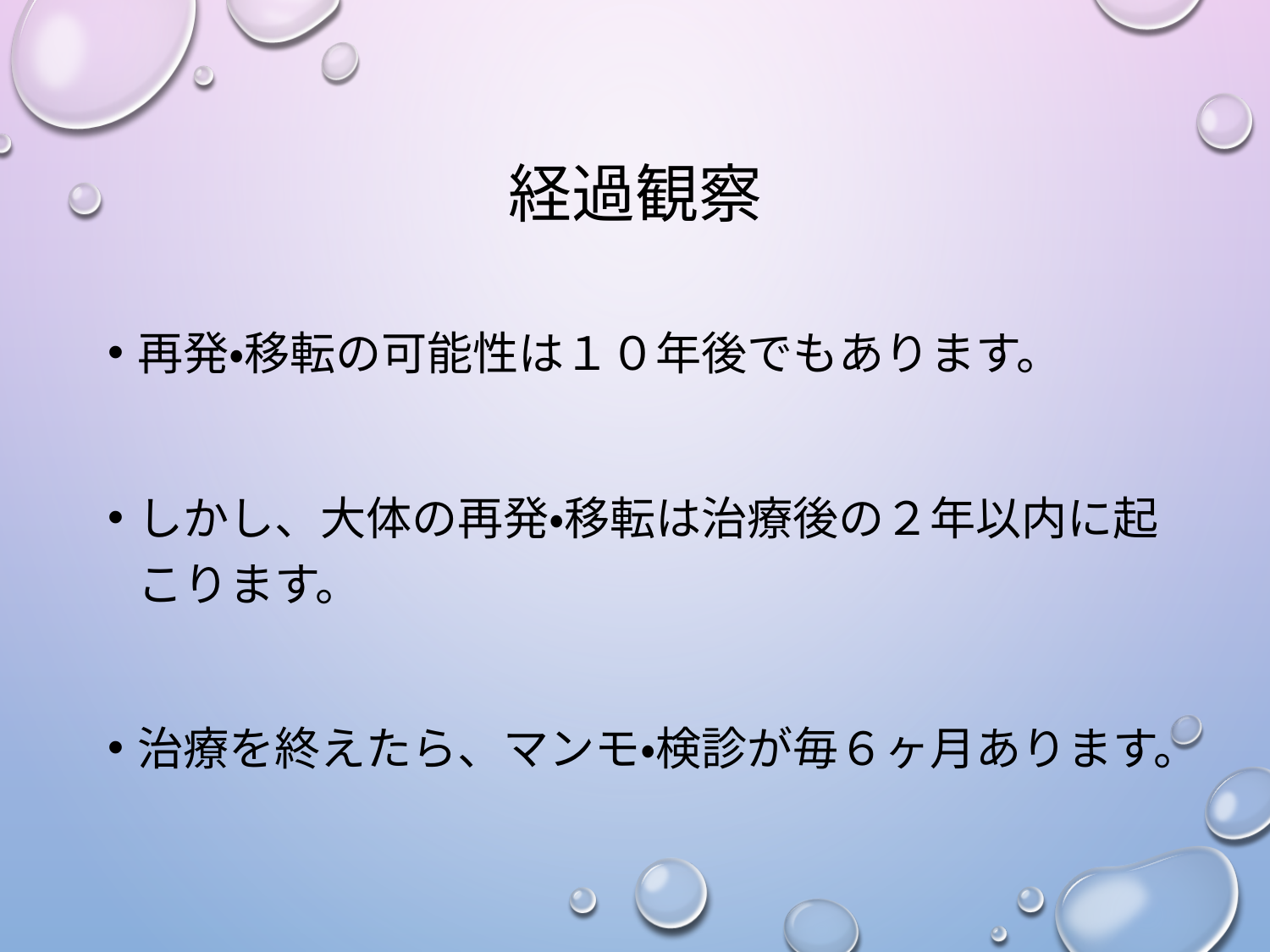

# 経過観察
再発・移転の可能性は１０年後でもあります。

しかし、大体の再発・移転は治療後の２年以内に起こります。

治療を終えたら、マンモ・検診が毎６ヶ月あります。